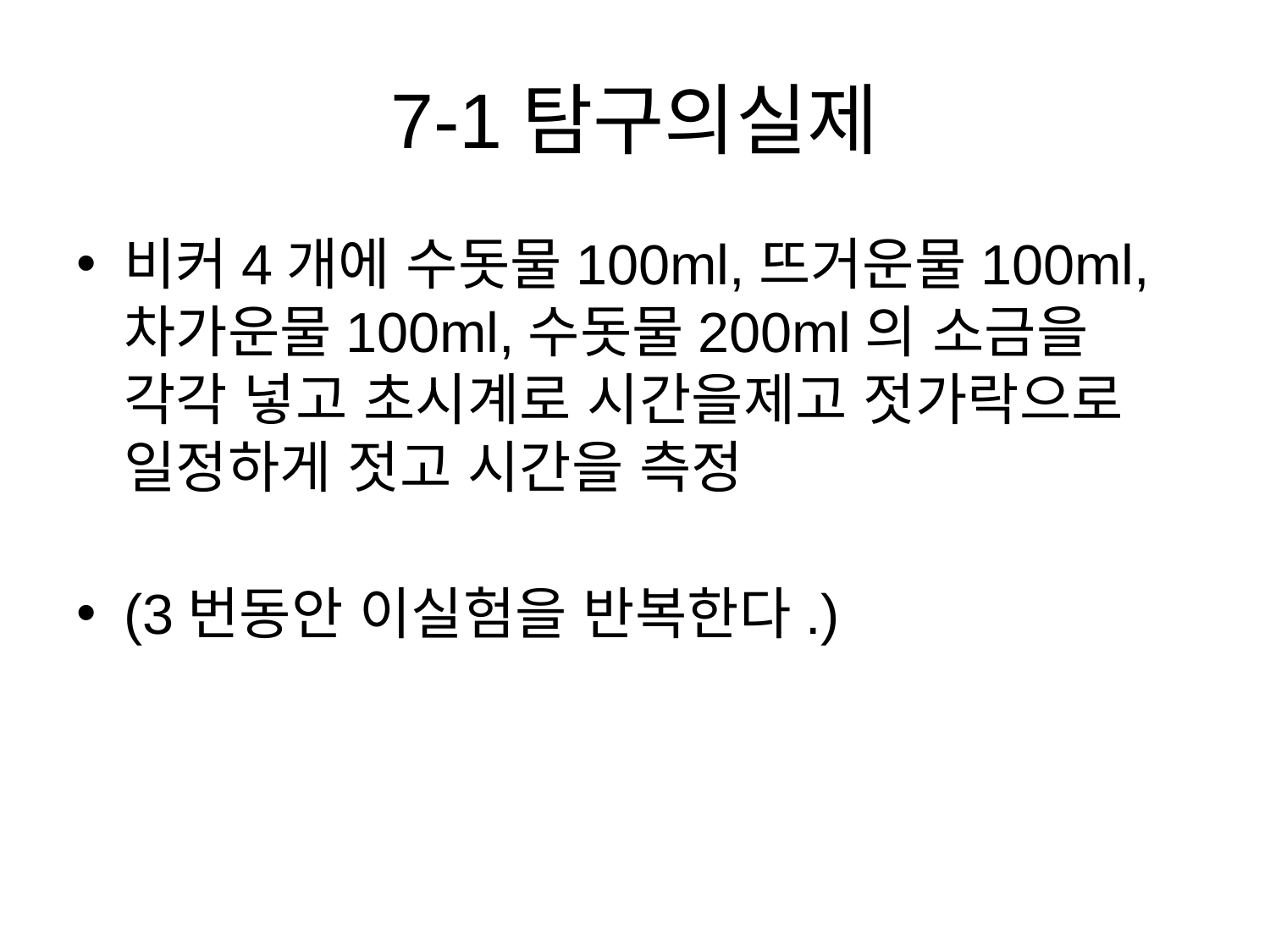

# 7-1탐구의실제
비커4개에 수돗물100ml,뜨거운물100ml,차가운물100ml,수돗물200ml의 소금을 각각 넣고 초시계로 시간을제고 젓가락으로 일정하게 젓고 시간을 측정
(3번동안 이실험을 반복한다.)